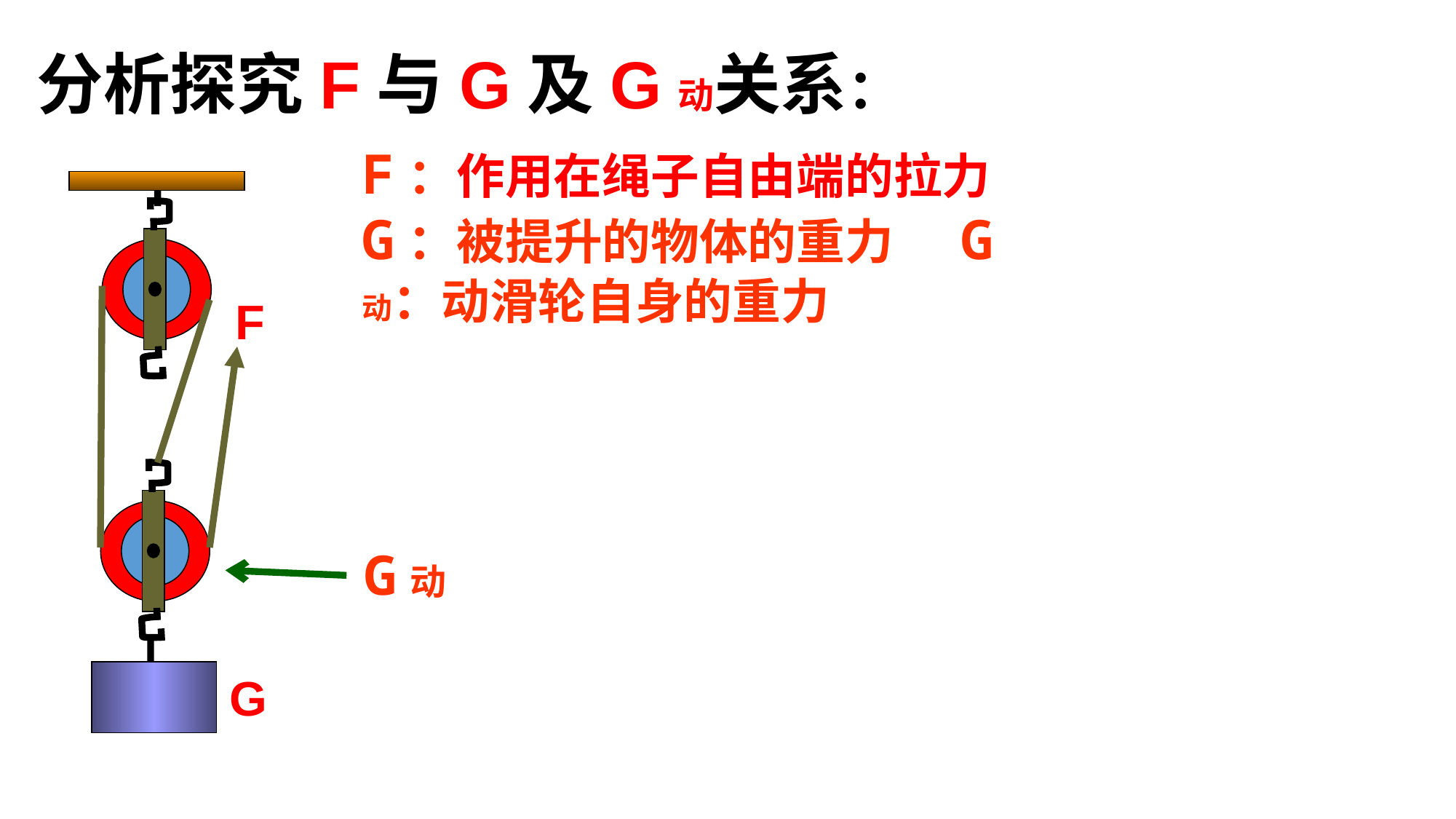

分析探究F与G及G动关系：
F：作用在绳子自由端的拉力  G：被提升的物体的重力     G动：动滑轮自身的重力

G
F
G动